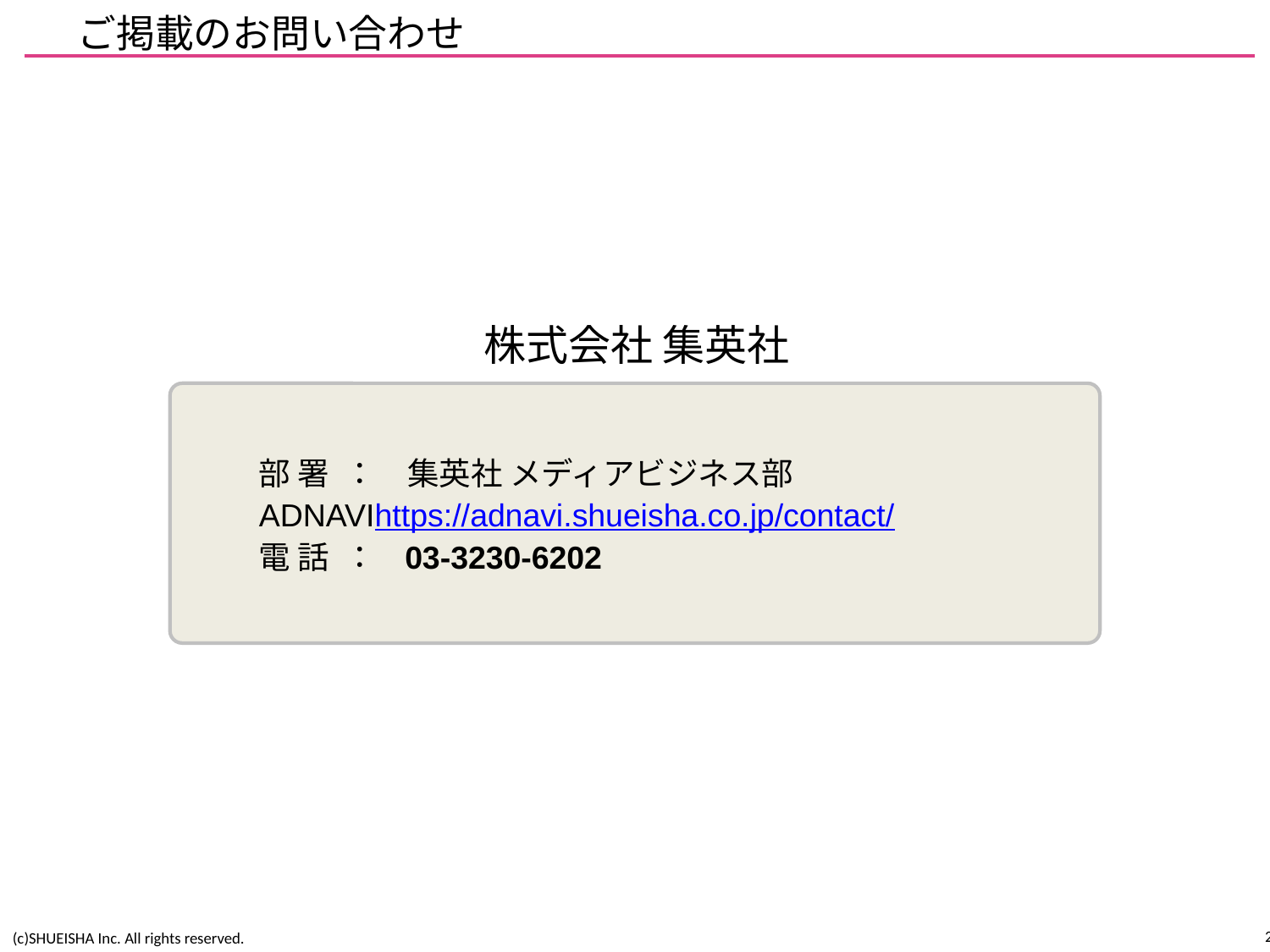

# ご掲載のお問い合わせ
株式会社 集英社

部 署  ：　集英社 メディアビジネス部
ADNAVIhttps://adnavi.shueisha.co.jp/contact/
電 話  ：   03-3230-6202